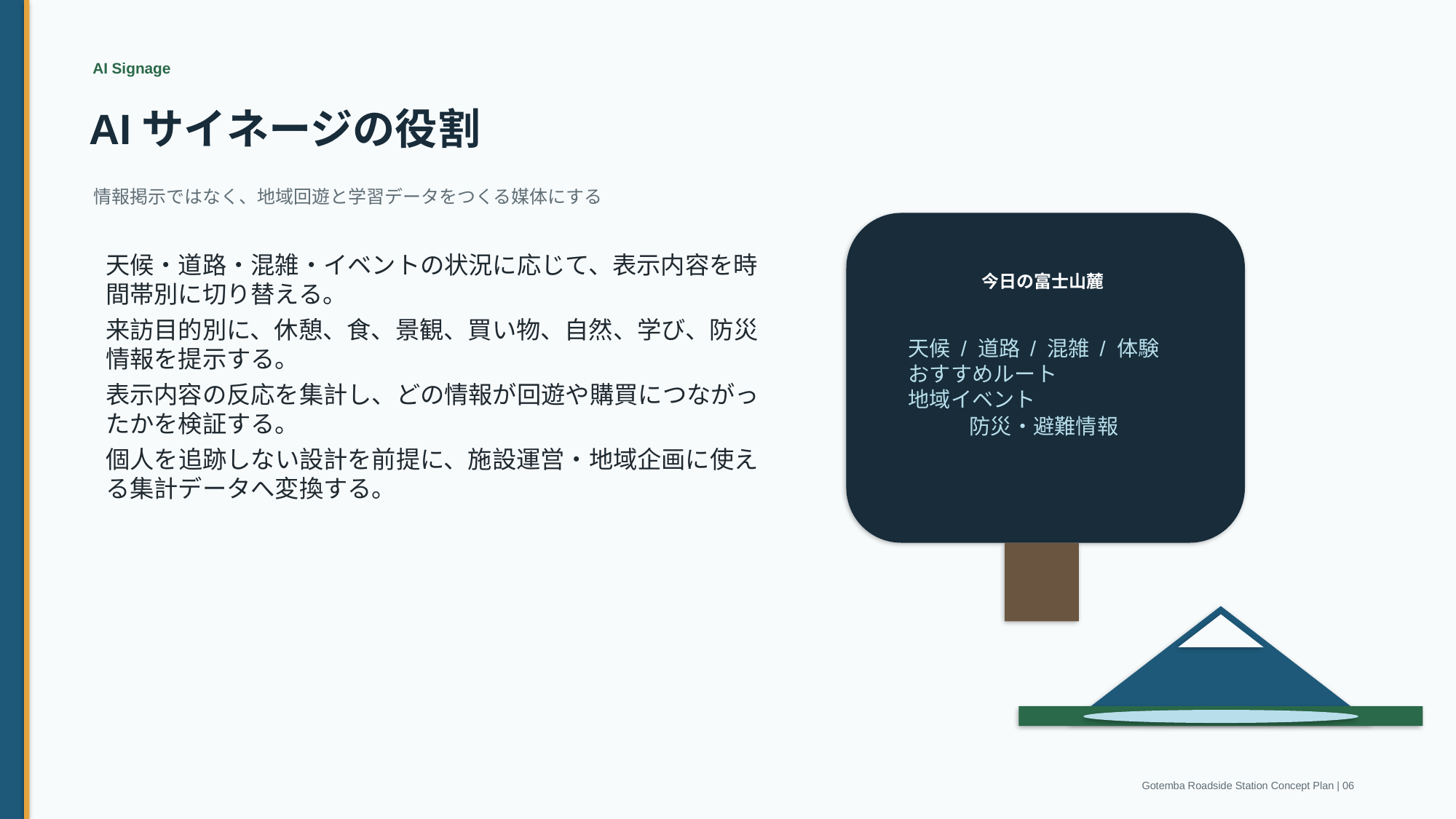

AI Signage
AIサイネージの役割
情報掲示ではなく、地域回遊と学習データをつくる媒体にする

天候・道路・混雑・イベントの状況に応じて、表示内容を時間帯別に切り替える。
来訪目的別に、休憩、食、景観、買い物、自然、学び、防災情報を提示する。
表示内容の反応を集計し、どの情報が回遊や購買につながったかを検証する。
個人を追跡しない設計を前提に、施設運営・地域企画に使える集計データへ変換する。
今日の富士山麓
天候 / 道路 / 混雑 / 体験
おすすめルート
地域イベント
防災・避難情報

Gotemba Roadside Station Concept Plan | 06